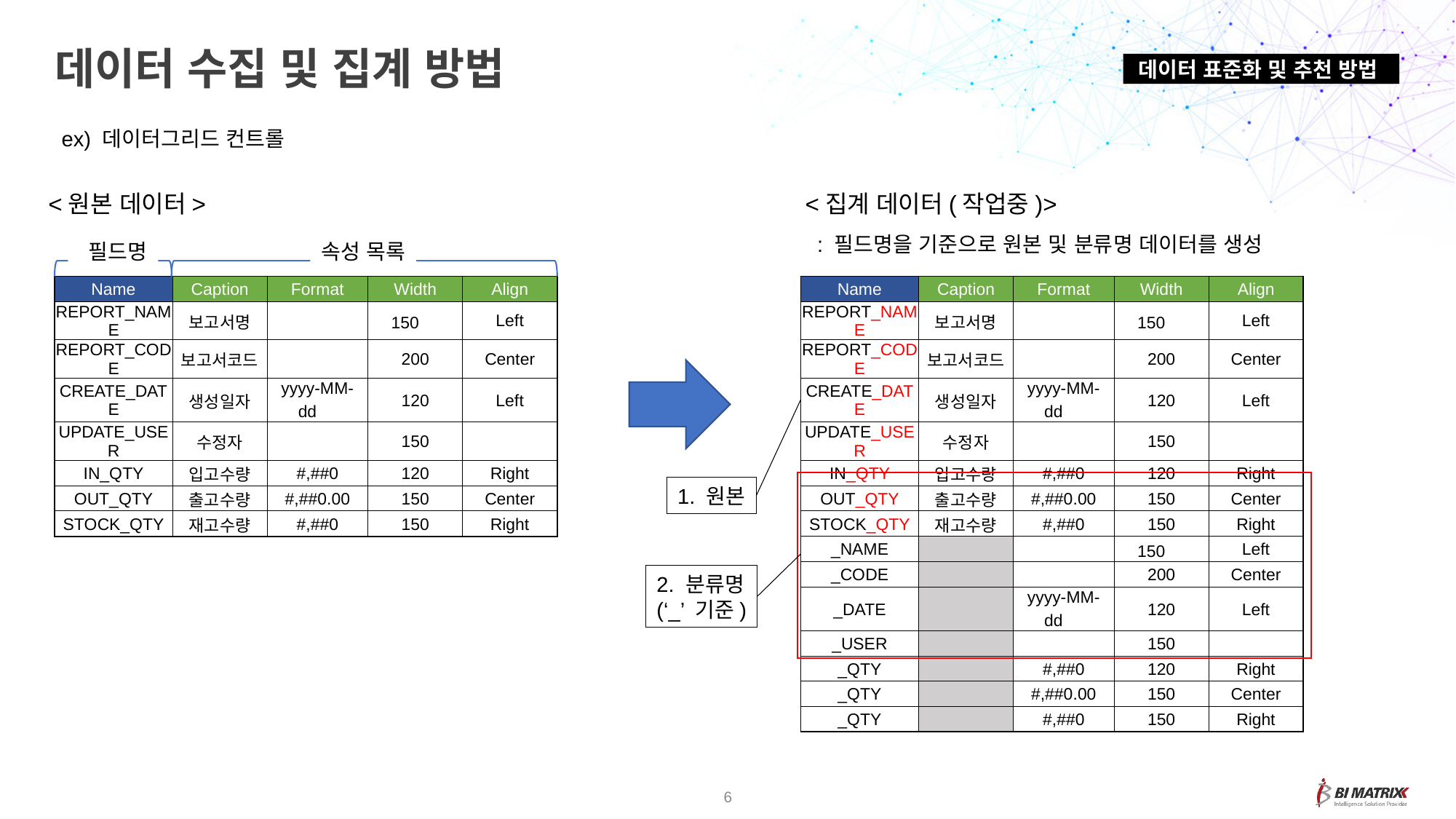

데이터 수집 및 집계 방법
데이터 표준화 및 추천 방법

ex) 데이터그리드 컨트롤
<원본 데이터>
<집계 데이터(작업중)>
  : 필드명을 기준으로 원본 및 분류명 데이터를 생성

 필드명
속성 목록
| Name | Caption | Format | Width | Align |
| --- | --- | --- | --- | --- |
| REPORT\_NAME | 보고서명 |  | 150 | Left |
| REPORT\_CODE | 보고서코드 |  | 200 | Center |
| CREATE\_DATE | 생성일자 | yyyy-MM-dd | 120 | Left |
| UPDATE\_USER | 수정자 |  | 150 |  |
| IN\_QTY | 입고수량 | #,##0 | 120 | Right |
| OUT\_QTY | 출고수량 | #,##0.00 | 150 | Center |
| STOCK\_QTY | 재고수량 | #,##0 | 150 | Right |
| Name | Caption | Format | Width | Align |
| --- | --- | --- | --- | --- |
| REPORT\_NAME | 보고서명 |  | 150 | Left |
| REPORT\_CODE | 보고서코드 |  | 200 | Center |
| CREATE\_DATE | 생성일자 | yyyy-MM-dd | 120 | Left |
| UPDATE\_USER | 수정자 |  | 150 |  |
| IN\_QTY | 입고수량 | #,##0 | 120 | Right |
| OUT\_QTY | 출고수량 | #,##0.00 | 150 | Center |
| STOCK\_QTY | 재고수량 | #,##0 | 150 | Right |
| \_NAME |  |  | 150 | Left |
| \_CODE |  |  | 200 | Center |
| \_DATE |  | yyyy-MM-dd | 120 | Left |
| \_USER |  |  | 150 |  |
| \_QTY |  | #,##0 | 120 | Right |
| \_QTY |  | #,##0.00 | 150 | Center |
| \_QTY |  | #,##0 | 150 | Right |

1. 원본
2. 분류명
(‘_’ 기준)
6